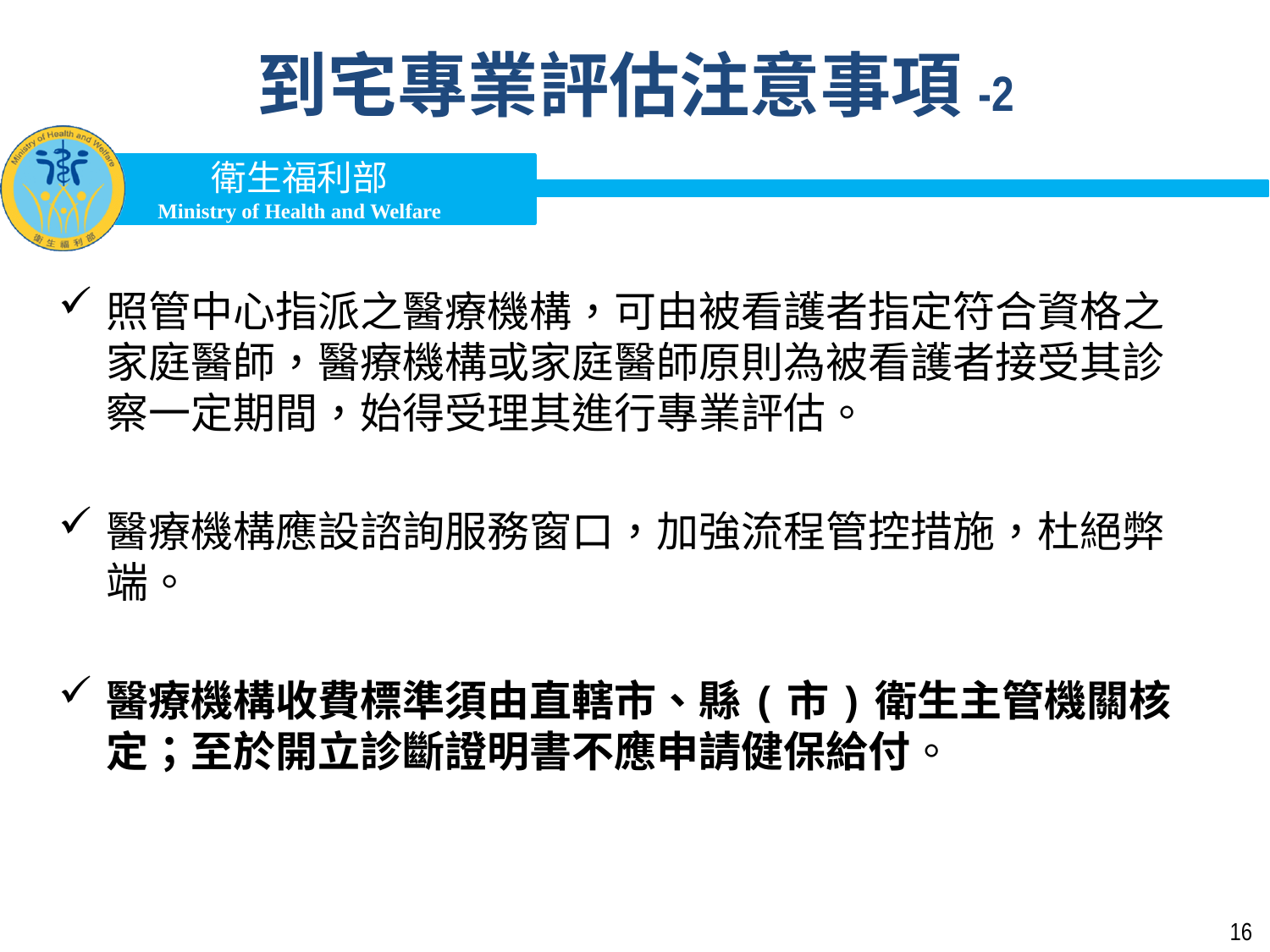

# 到宅專業評估注意事項-2
照管中心指派之醫療機構，可由被看護者指定符合資格之家庭醫師，醫療機構或家庭醫師原則為被看護者接受其診察一定期間，始得受理其進行專業評估。

醫療機構應設諮詢服務窗口，加強流程管控措施，杜絕弊端。

醫療機構收費標準須由直轄市、縣(市)衛生主管機關核定；至於開立診斷證明書不應申請健保給付。

16